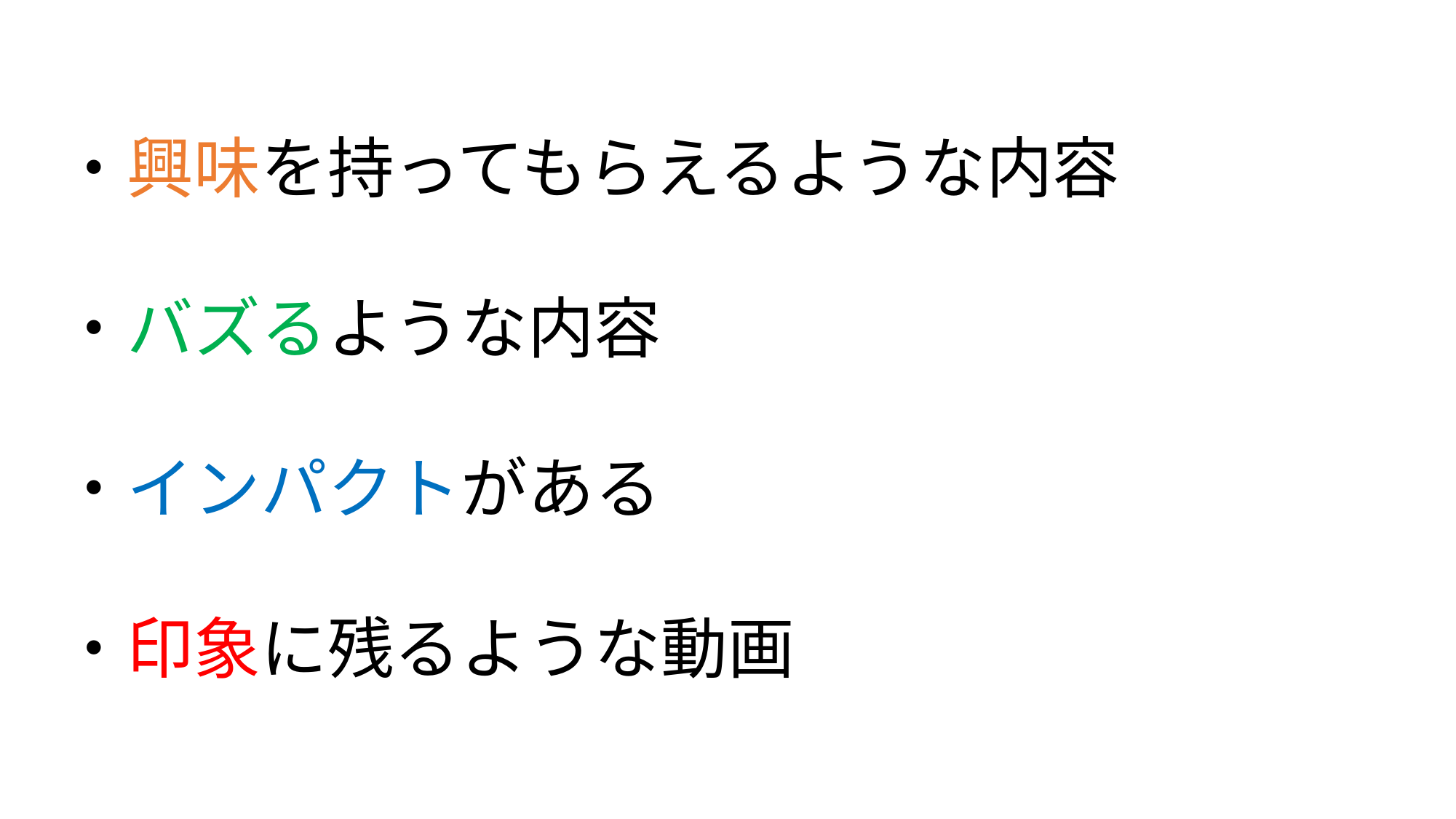

・興味を持ってもらえるような内容

・バズるような内容

・インパクトがある

・印象に残るような動画